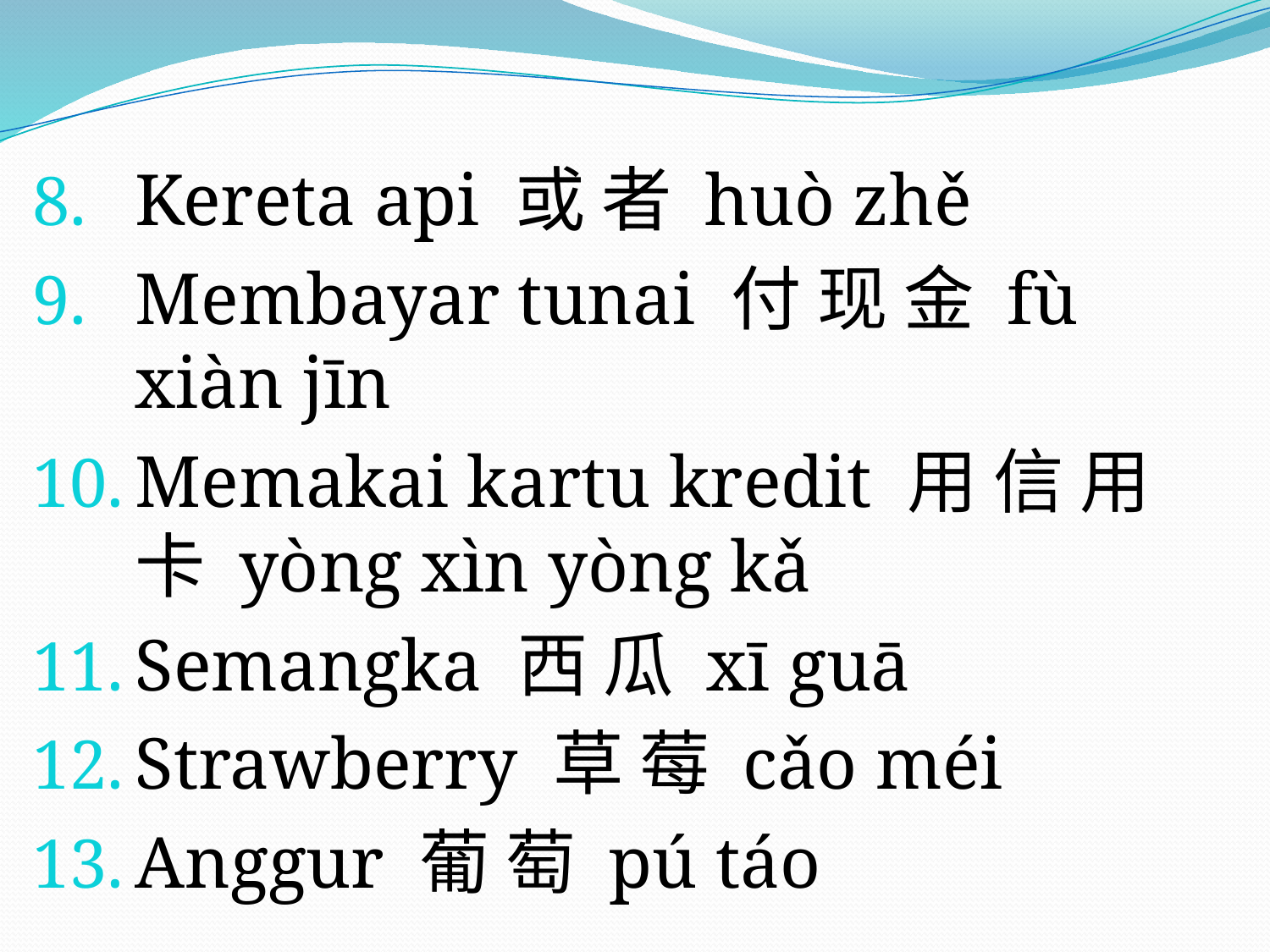

Kereta api 或 者 huò zhě
Membayar tunai 付 现 金 fù xiàn jīn
Memakai kartu kredit 用 信 用 卡 yòng xìn yòng kǎ
Semangka 西 瓜 xī guā
Strawberry 草 莓 cǎo méi
Anggur 葡 萄 pú táo